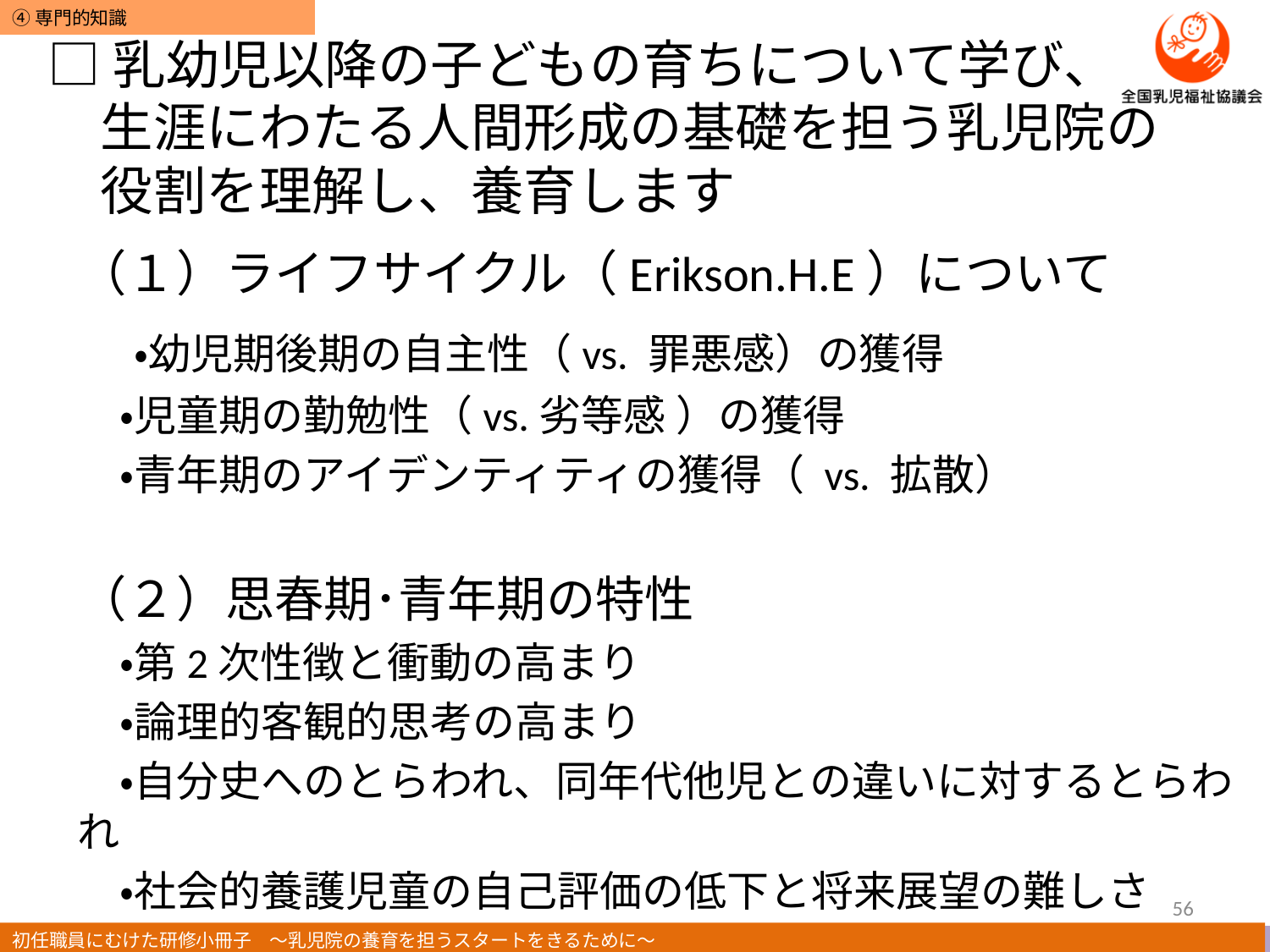

# □乳幼児以降の子どもの育ちについて学び、 　生涯にわたる人間形成の基礎を担う乳児院の 　役割を理解し、養育します
（１）ライフサイクル（Erikson.H.E）について
　・幼児期後期の自主性（vs. 罪悪感）の獲得
　・児童期の勤勉性（vs.劣等感 ）の獲得
　・青年期のアイデンティティの獲得（ vs. 拡散）

（２）思春期･青年期の特性
　・第2次性徴と衝動の高まり
　・論理的客観的思考の高まり
　・自分史へのとらわれ、同年代他児との違いに対するとらわれ
　・社会的養護児童の自己評価の低下と将来展望の難しさ
56